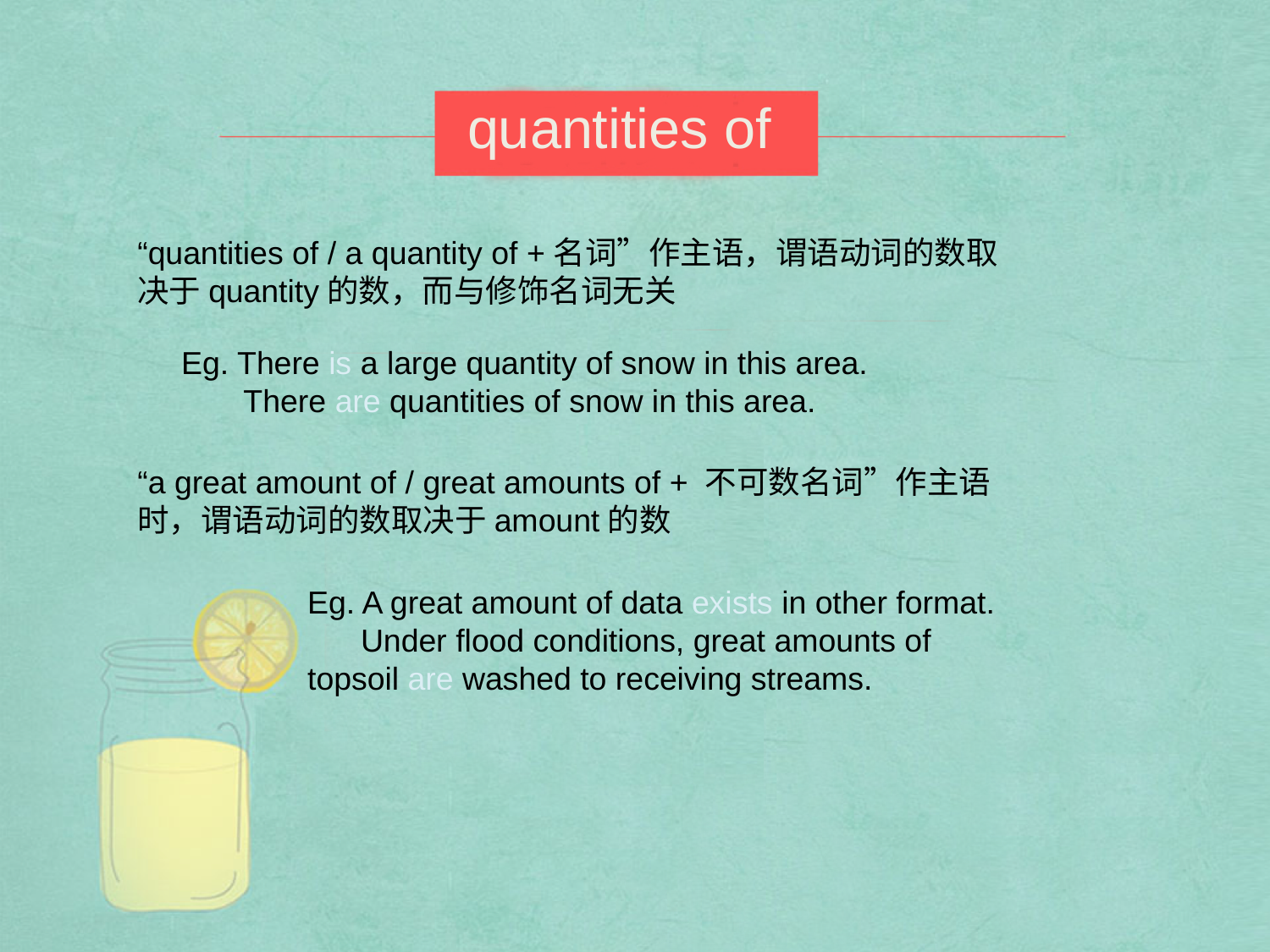

quantities of
“quantities of / a quantity of +名词”作主语，谓语动词的数取决于quantity的数，而与修饰名词无关
Eg. There is a large quantity of snow in this area.
       There are quantities of snow in this area.
“a great amount of / great amounts of + 不可数名词”作主语时，谓语动词的数取决于amount的数
Eg. A great amount of data exists in other format.
      Under flood conditions, great amounts of topsoil are washed to receiving streams.